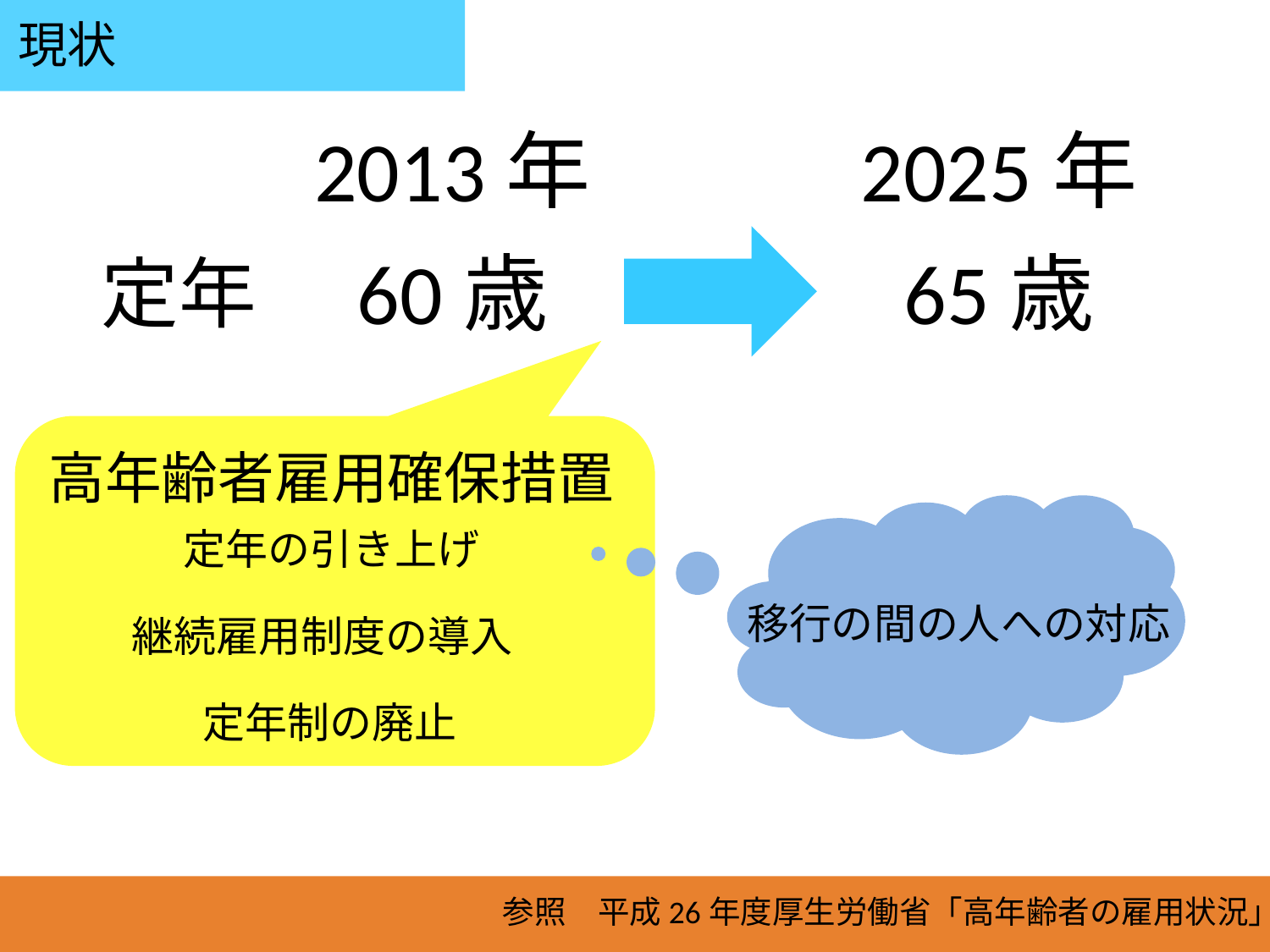

現状
2025年
2013年

60歳
65歳
定年

高年齢者雇用確保措置

定年の引き上げ
移行の間の人への対応
継続雇用制度の導入
定年制の廃止

参照　平成26年度厚生労働省「高年齢者の雇用状況」